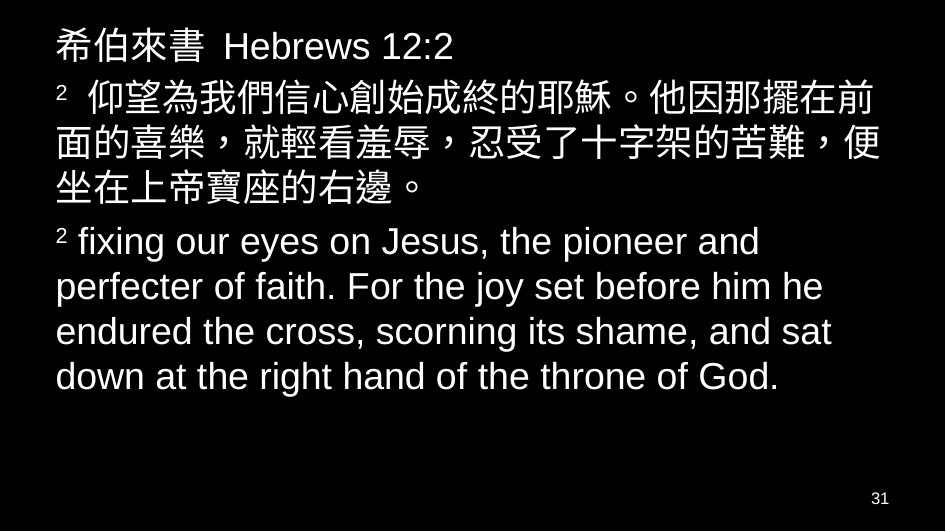

希伯來書 Hebrews 12:2
2 仰望為我們信心創始成終的耶穌。他因那擺在前面的喜樂，就輕看羞辱，忍受了十字架的苦難，便坐在上帝寶座的右邊。
2 fixing our eyes on Jesus, the pioneer and perfecter of faith. For the joy set before him he endured the cross, scorning its shame, and sat down at the right hand of the throne of God.

31